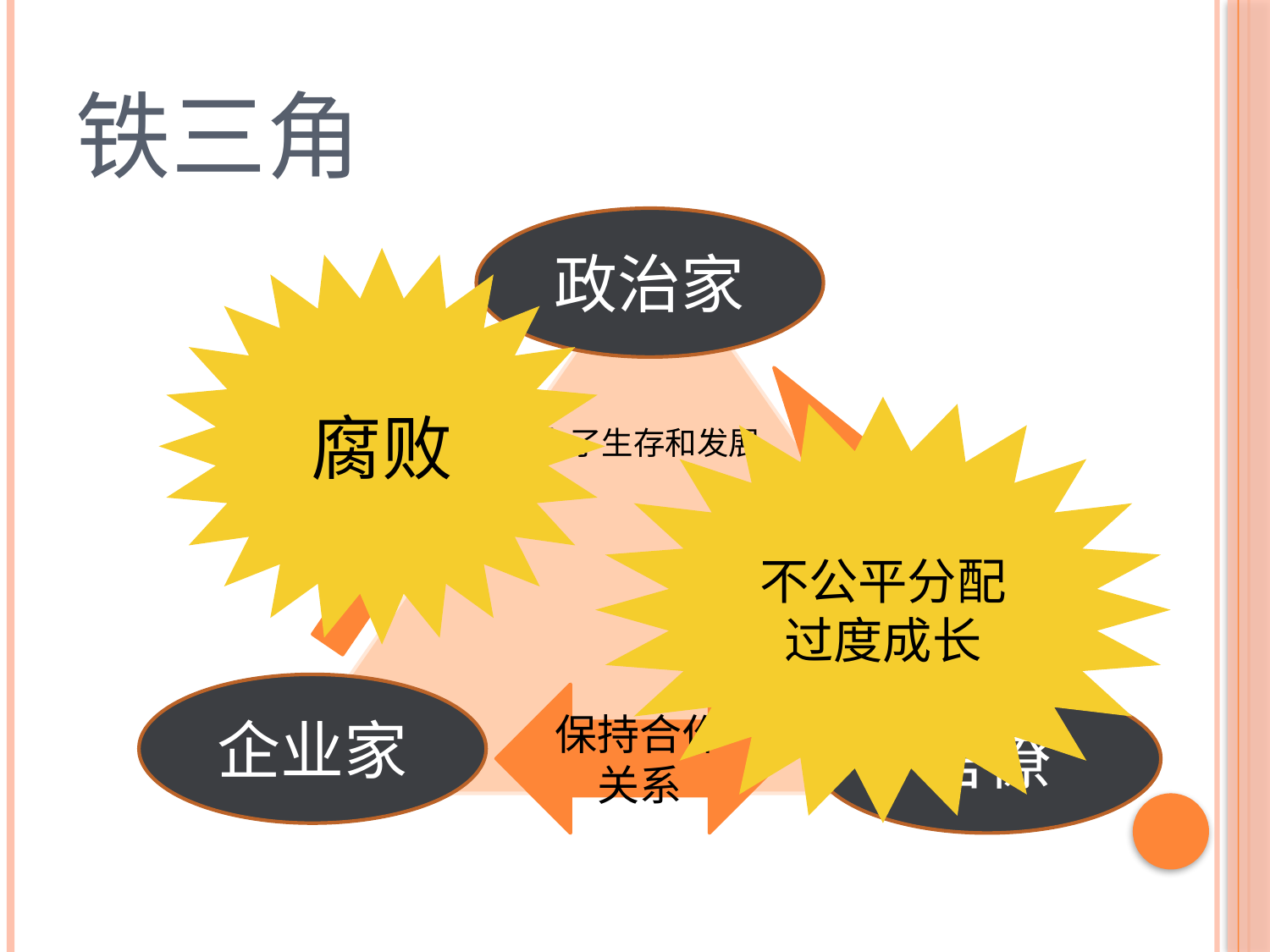

# 铁三角
政治家

腐败
不公平分配
过度成长
为了生存和发展

企业家
官僚
保持合作关系